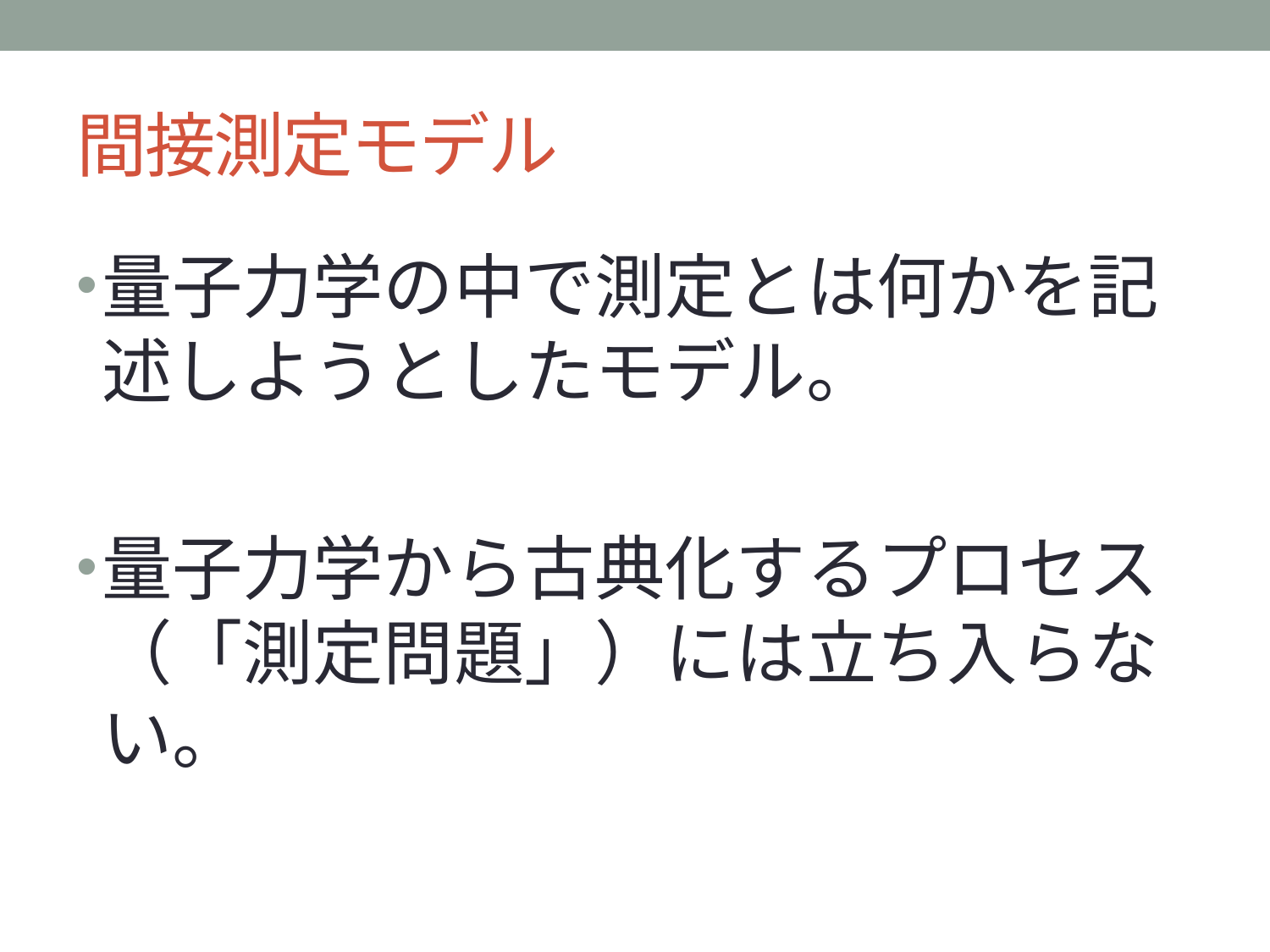

# 間接測定モデル
量子力学の中で測定とは何かを記述しようとしたモデル。

量子力学から古典化するプロセス（「測定問題」）には立ち入らない。